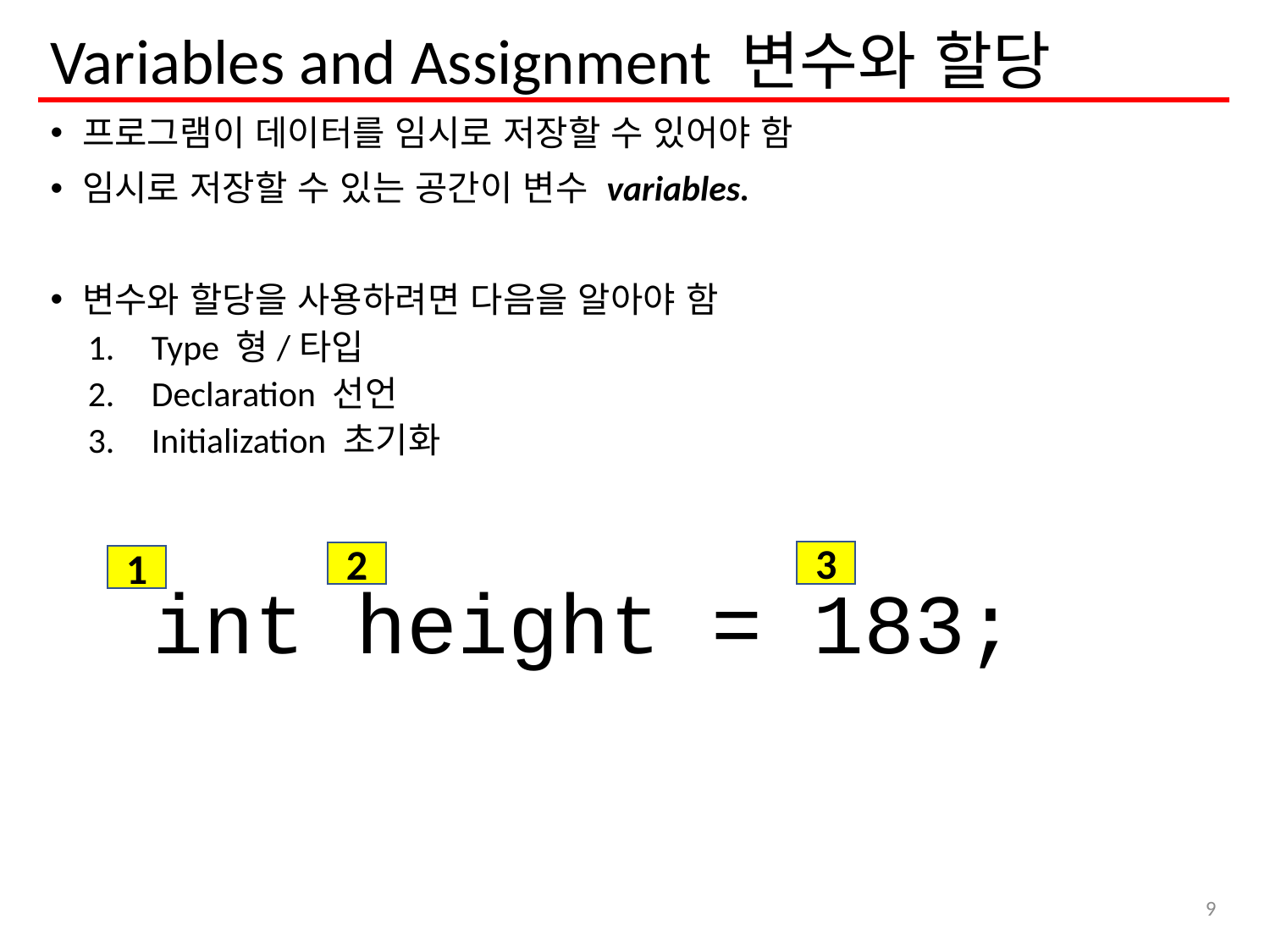

# Variables and Assignment 변수와 할당
프로그램이 데이터를 임시로 저장할 수 있어야 함
임시로 저장할 수 있는 공간이 변수 variables.

변수와 할당을 사용하려면 다음을 알아야 함
Type 형/타입
Declaration 선언
Initialization 초기화

3
2
1
int height = 183;
9